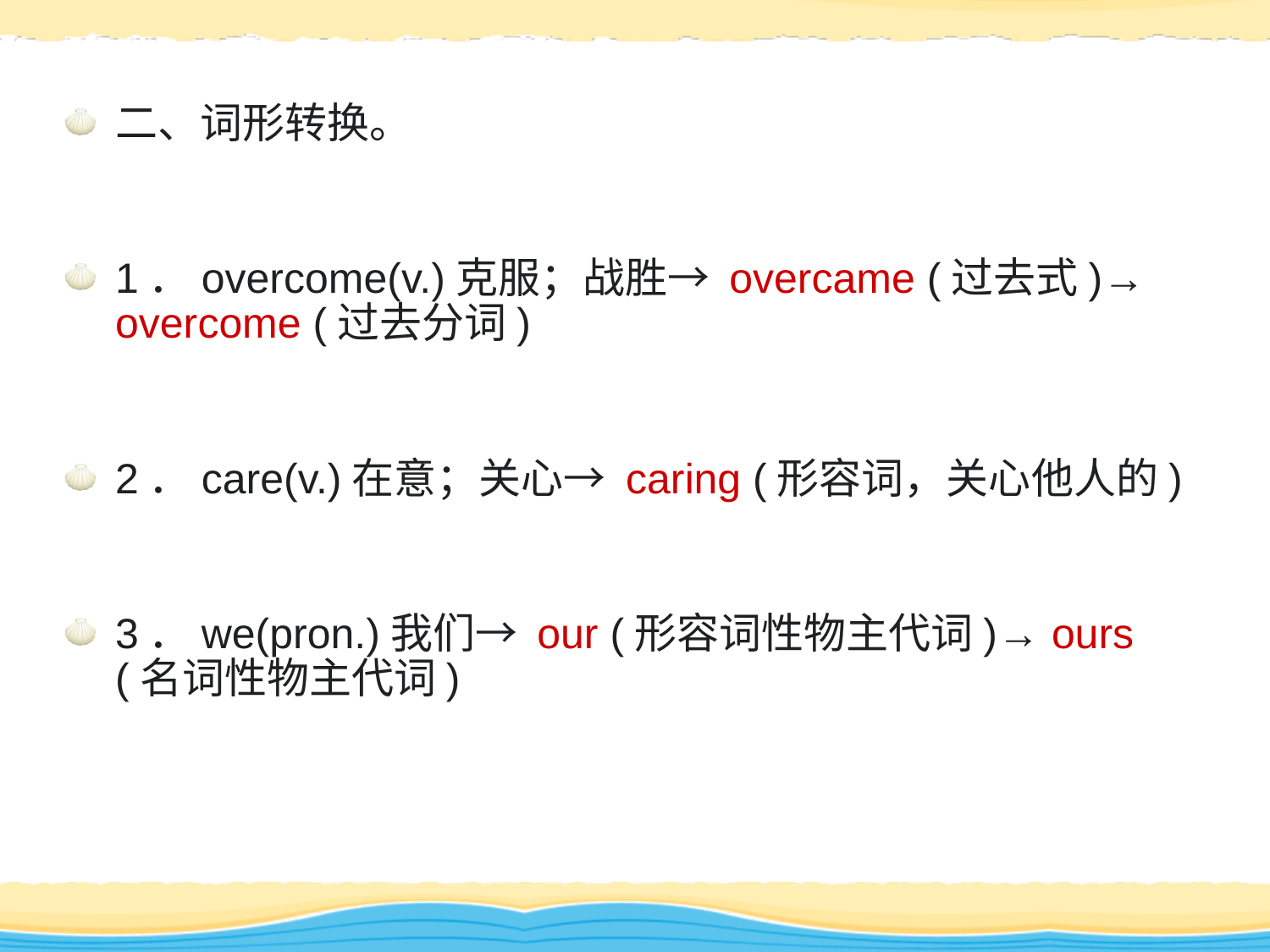

二、词形转换。

1．overcome(v.)克服；战胜→ overcame (过去式)→ overcome (过去分词)

2．care(v.)在意；关心→ caring (形容词，关心他人的)

3．we(pron.)我们→ our (形容词性物主代词)→ ours     (名词性物主代词)